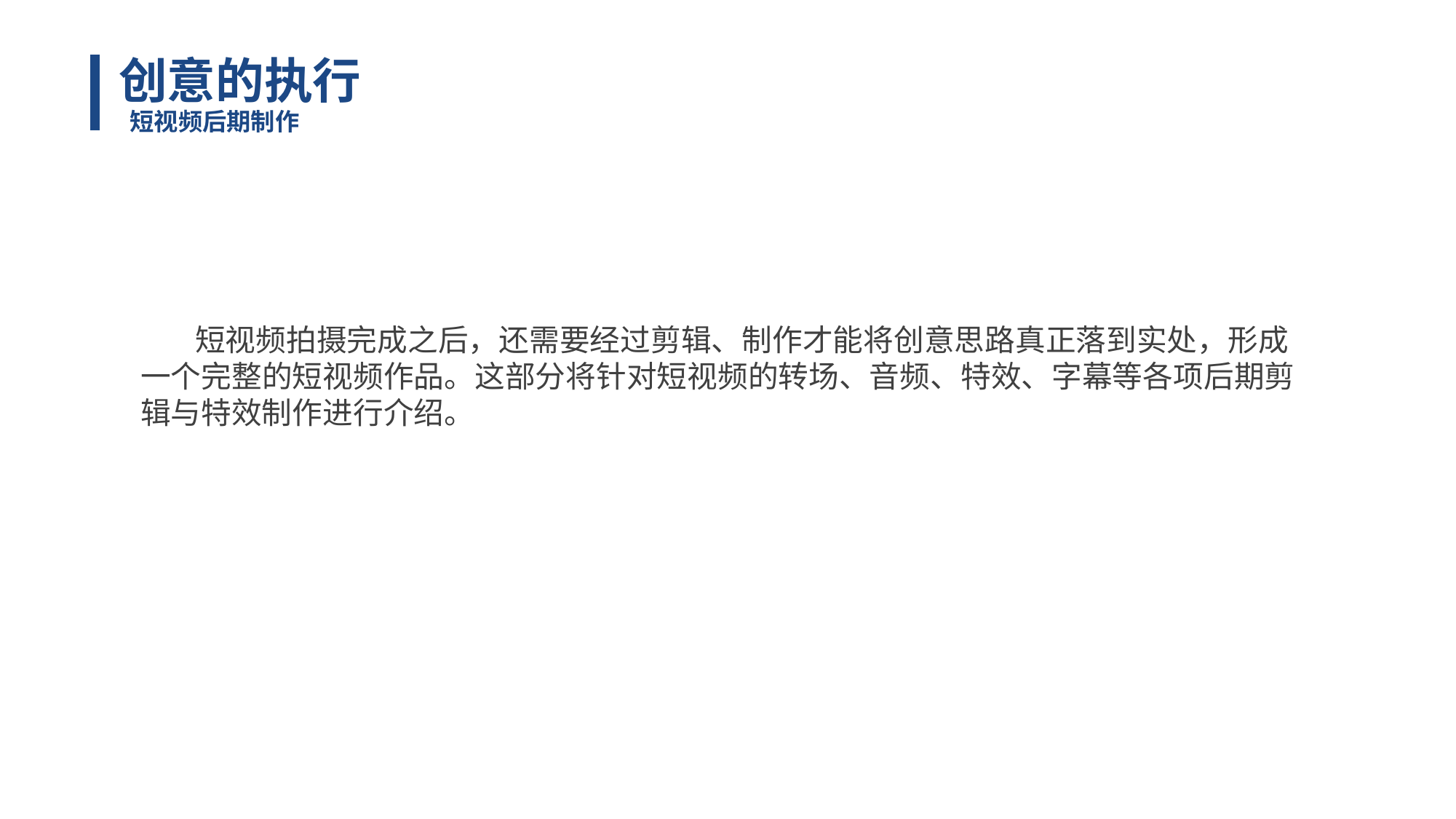

创意的执行
 短视频后期制作
短视频拍摄完成之后，还需要经过剪辑、制作才能将创意思路真正落到实处，形成一个完整的短视频作品。这部分将针对短视频的转场、音频、特效、字幕等各项后期剪辑与特效制作进行介绍。